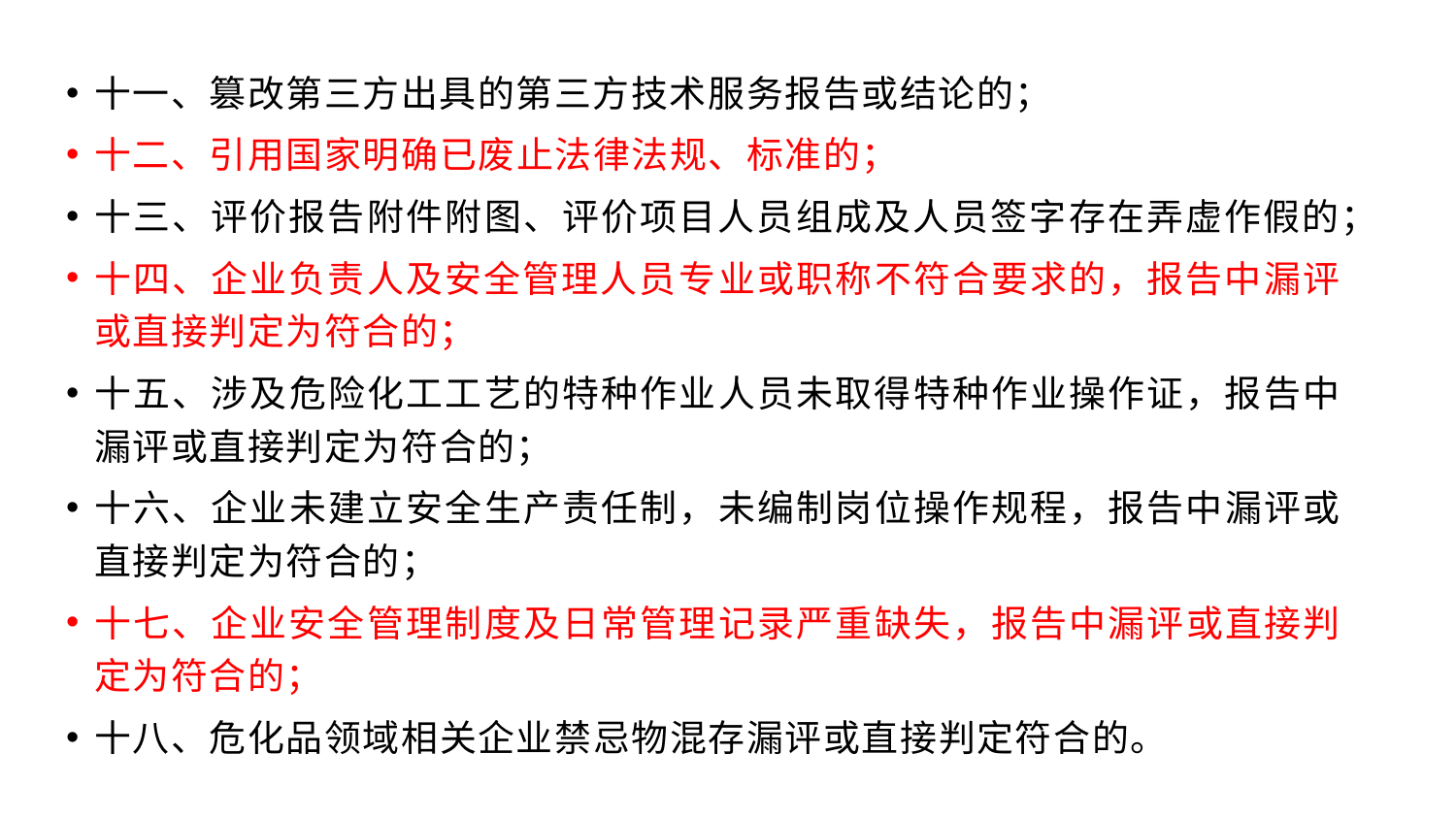

十一、篡改第三方出具的第三方技术服务报告或结论的；
十二、引用国家明确已废止法律法规、标准的；
十三、评价报告附件附图、评价项目人员组成及人员签字存在弄虚作假的；
十四、企业负责人及安全管理人员专业或职称不符合要求的，报告中漏评或直接判定为符合的；
十五、涉及危险化工工艺的特种作业人员未取得特种作业操作证，报告中漏评或直接判定为符合的；
十六、企业未建立安全生产责任制，未编制岗位操作规程，报告中漏评或直接判定为符合的；
十七、企业安全管理制度及日常管理记录严重缺失，报告中漏评或直接判定为符合的；
十八、危化品领域相关企业禁忌物混存漏评或直接判定符合的。